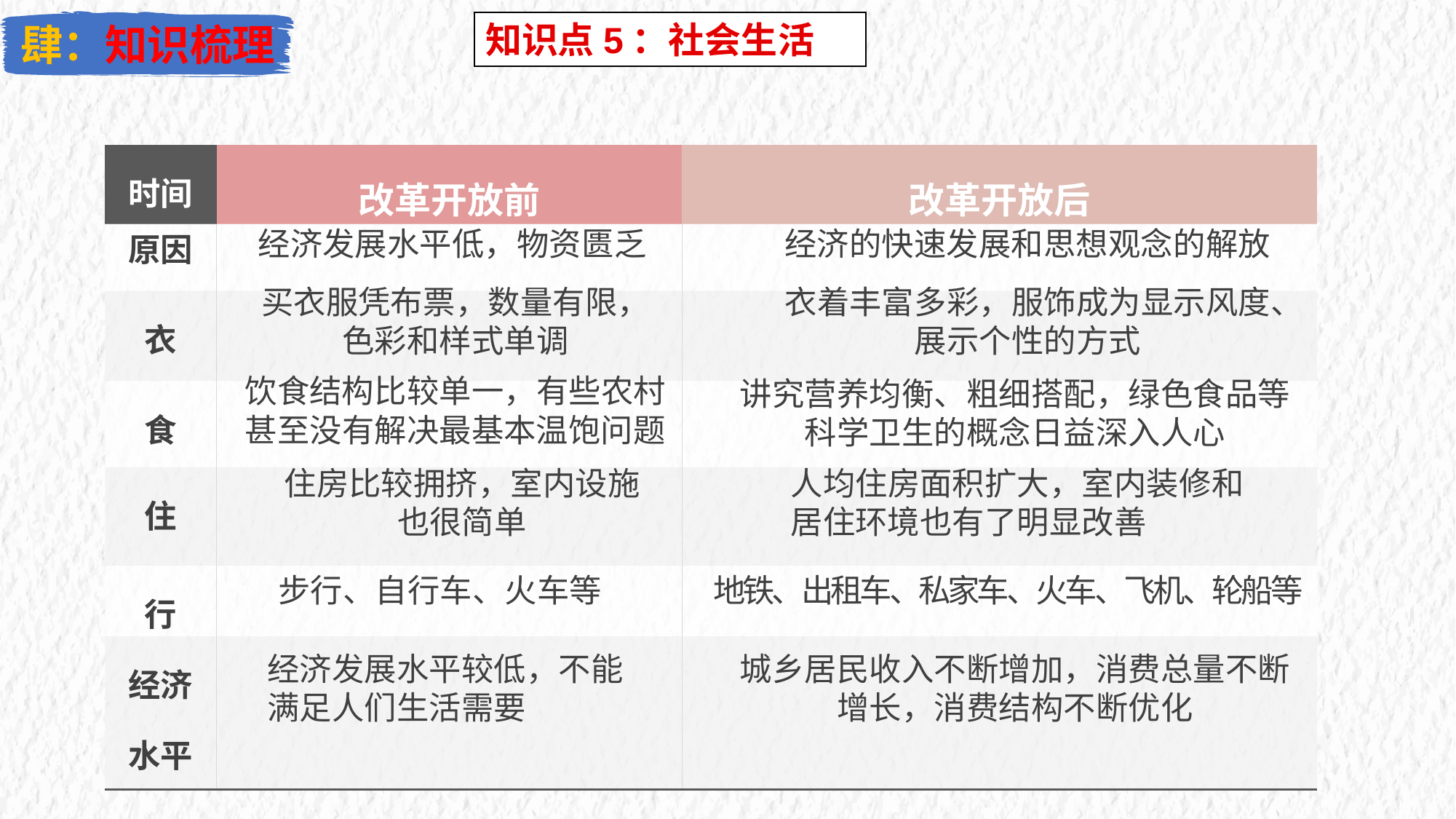

肆：知识梳理
知识点5：社会生活
| 时间 | 改革开放前 | 改革开放后 |
| --- | --- | --- |
| 原因 |  |  |
| 衣 |  |  |
| 食 |  |  |
| 住 |  |  |
| 行 |  |  |
| 经济水平 |  |  |
经济发展水平低，物资匮乏
经济的快速发展和思想观念的解放
买衣服凭布票，数量有限，色彩和样式单调
衣着丰富多彩，服饰成为显示风度、展示个性的方式
饮食结构比较单一，有些农村甚至没有解决最基本温饱问题
讲究营养均衡、粗细搭配，绿色食品等科学卫生的概念日益深入人心
住房比较拥挤，室内设施也很简单
人均住房面积扩大，室内装修和居住环境也有了明显改善
步行、自行车、火车等
地铁、出租车、私家车、火车、飞机、轮船等
经济发展水平较低，不能满足人们生活需要
城乡居民收入不断增加，消费总量不断增长，消费结构不断优化